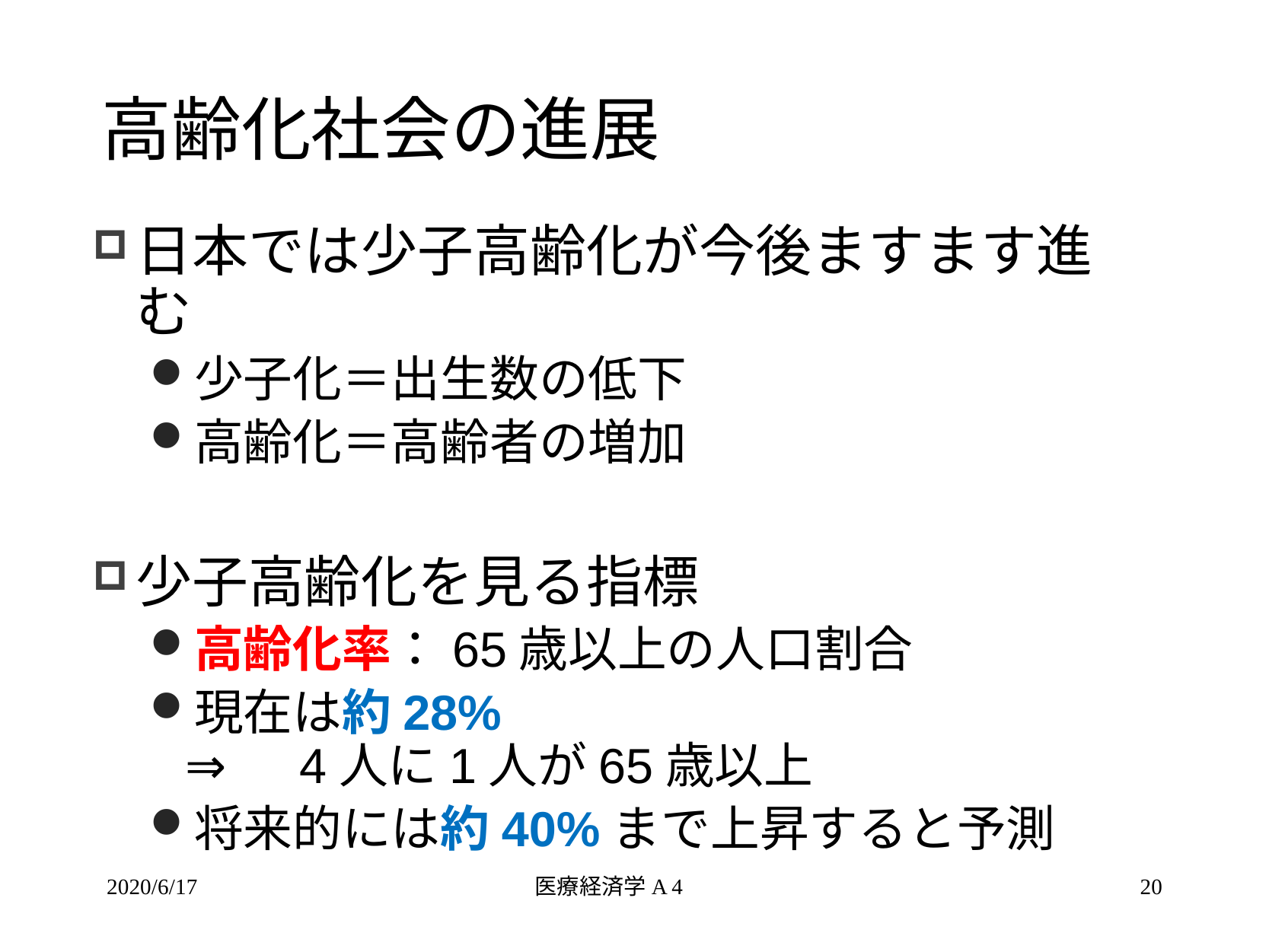

# 高齢化社会の進展
日本では少子高齢化が今後ますます進む
少子化＝出生数の低下
高齢化＝高齢者の増加

少子高齢化を見る指標
高齢化率：65歳以上の人口割合
現在は約28%
⇒　4人に1人が65歳以上
将来的には約40%まで上昇すると予測
2020/6/17
医療経済学A 4
20